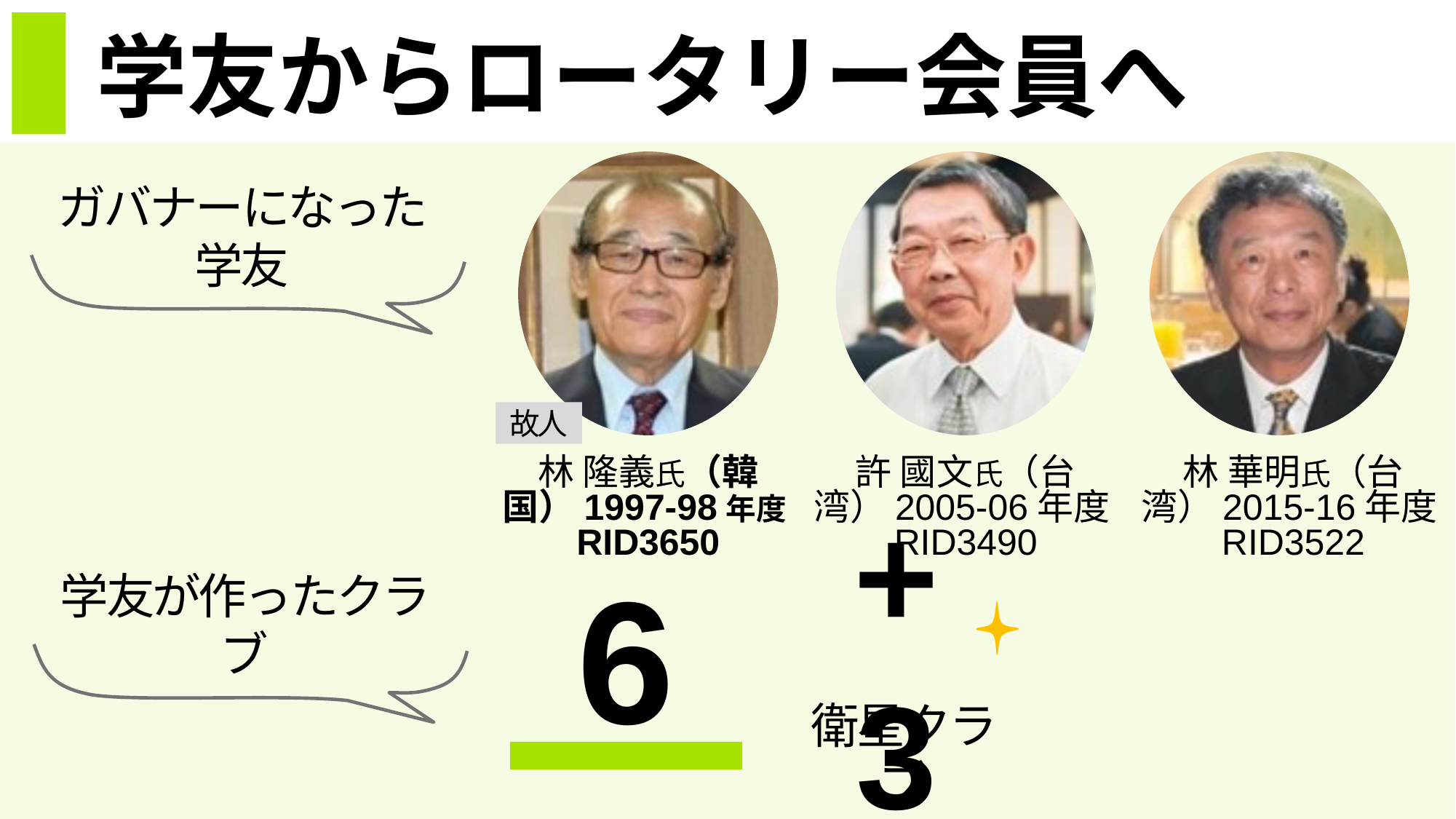

# 学友からロータリー会員へ

ガバナーになった学友

故人
林 隆義氏（韓国）1997-98年度  RID3650
許 國文氏（台湾）2005-06年度  RID3490
林 華明氏（台湾）2015-16年度  RID3522
学友が作ったクラブ
+ 3
6

衛星クラブ